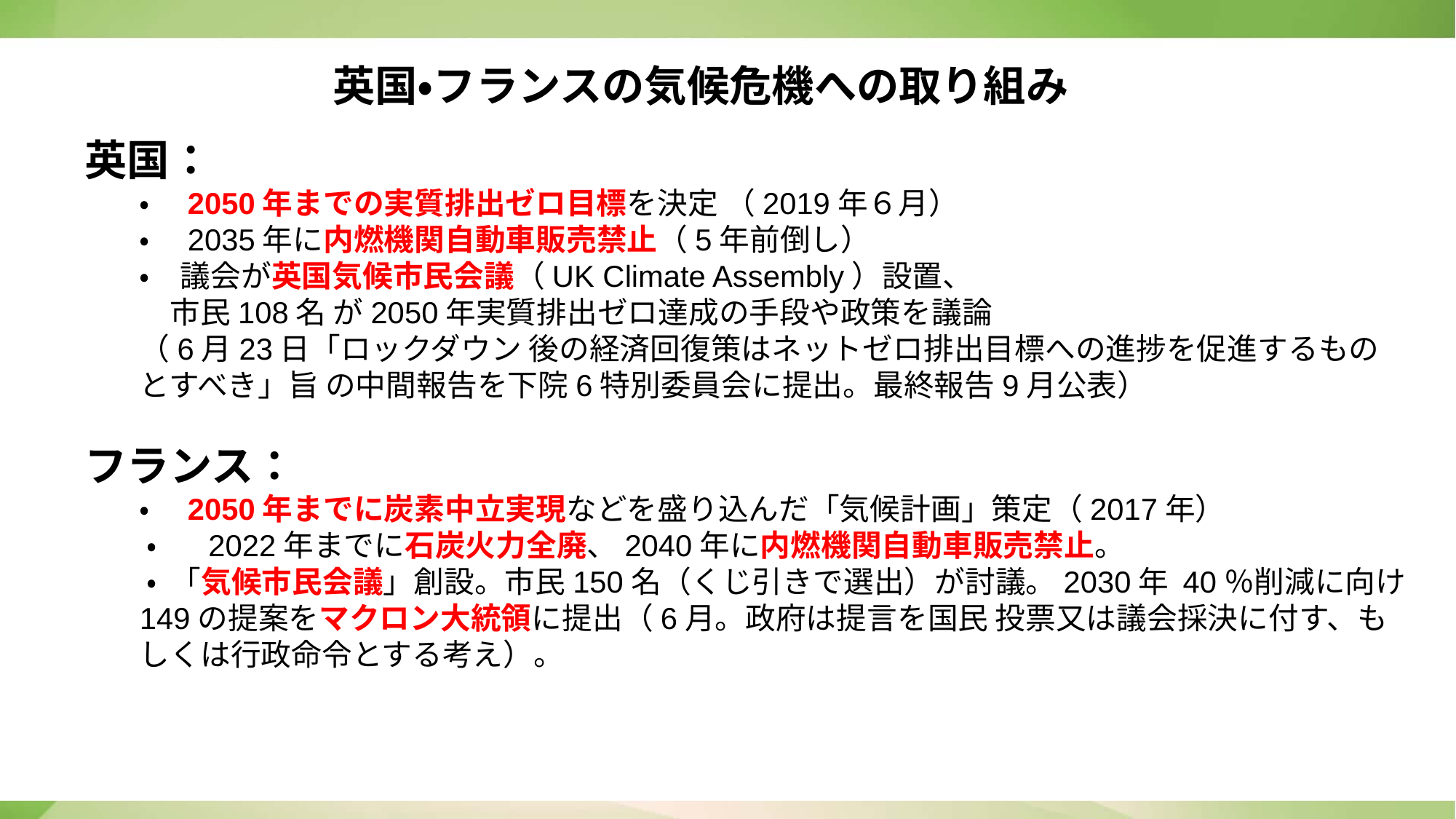

英国・フランスの気候危機への取り組み
英国：
・　2050年までの実質排出ゼロ目標を決定 （2019年６月）
・　2035年に内燃機関自動車販売禁止（5年前倒し）
・　議会が英国気候市民会議（UK Climate Assembly）設置、
　市民108名 が2050年実質排出ゼロ達成の手段や政策を議論
（6月23日「ロックダウン 後の経済回復策はネットゼロ排出目標への進捗を促進するものとすべき」旨 の中間報告を下院6特別委員会に提出。最終報告9月公表）

フランス：
・　2050年までに炭素中立実現などを盛り込んだ「気候計画」策定（2017年）
 • 　2022年までに石炭火力全廃、2040年に内燃機関自動車販売禁止。
 • 「気候市民会議」創設。市民150名（くじ引きで選出）が討議。2030年 40％削減に向け149の提案をマクロン大統領に提出（6月。政府は提言を国民 投票又は議会採決に付す、もしくは行政命令とする考え）。